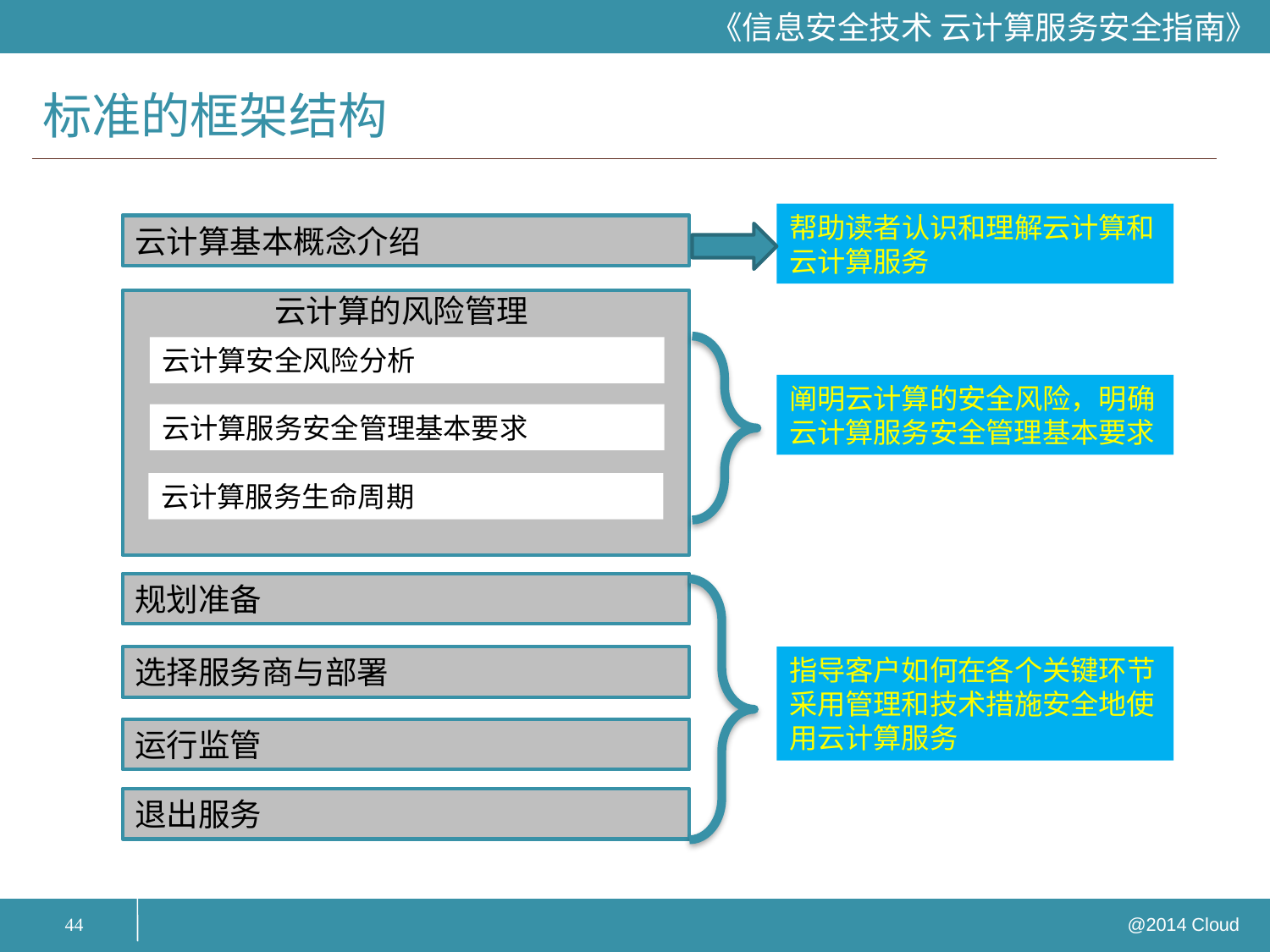

# 标准的框架结构
帮助读者认识和理解云计算和云计算服务

云计算基本概念介绍
云计算的风险管理

阐明云计算的安全风险，明确云计算服务安全管理基本要求
云计算安全风险分析
云计算服务安全管理基本要求
云计算服务生命周期
规划准备

指导客户如何在各个关键环节采用管理和技术措施安全地使用云计算服务
选择服务商与部署
运行监管
退出服务
44